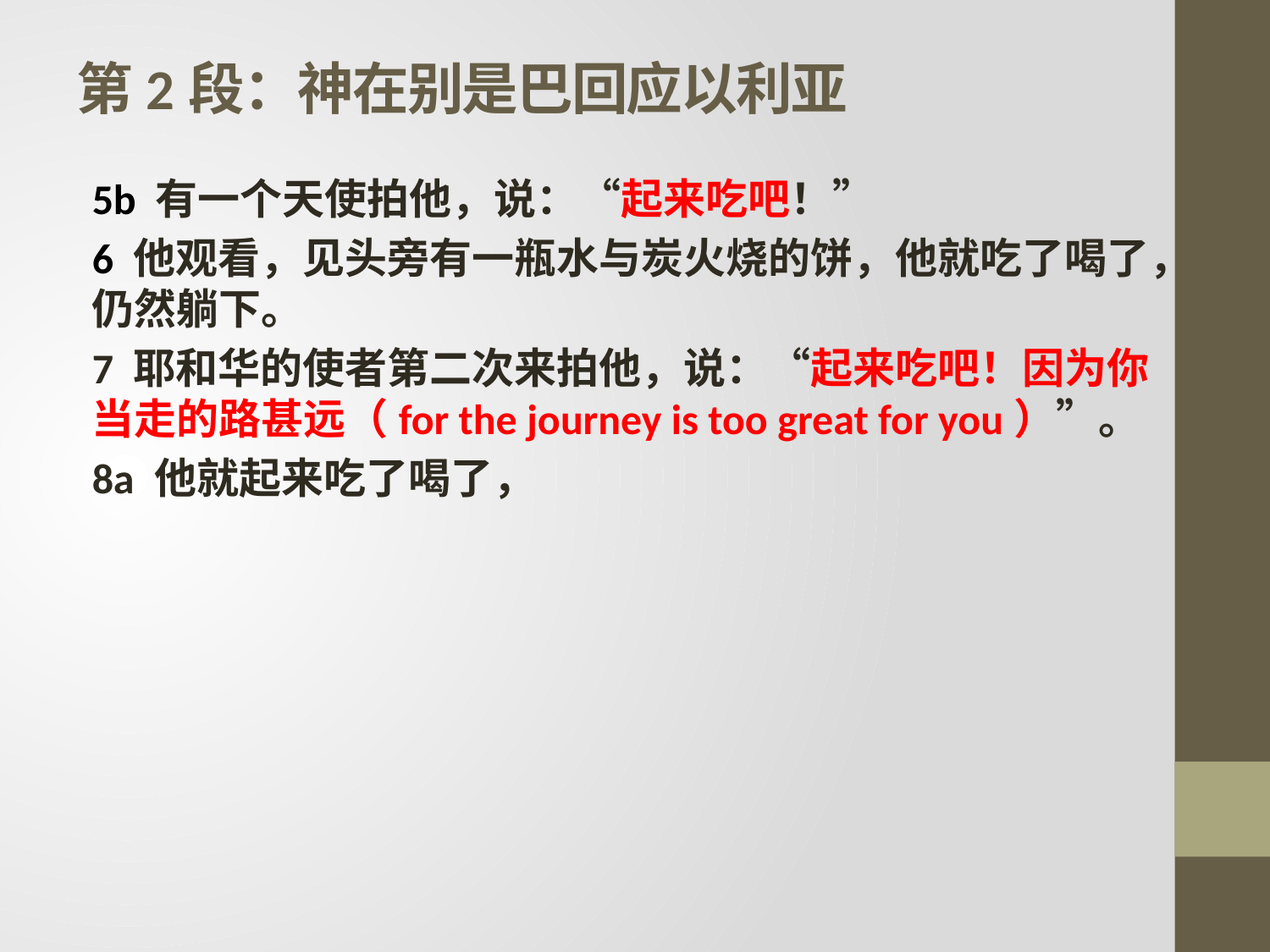

# 第2段：神在别是巴回应以利亚
5b 有一个天使拍他，说：“起来吃吧！”
6 他观看，见头旁有一瓶水与炭火烧的饼，他就吃了喝了，仍然躺下。
7 耶和华的使者第二次来拍他，说：“起来吃吧！因为你当走的路甚远（for the journey is too great for you）”。
8a 他就起来吃了喝了，